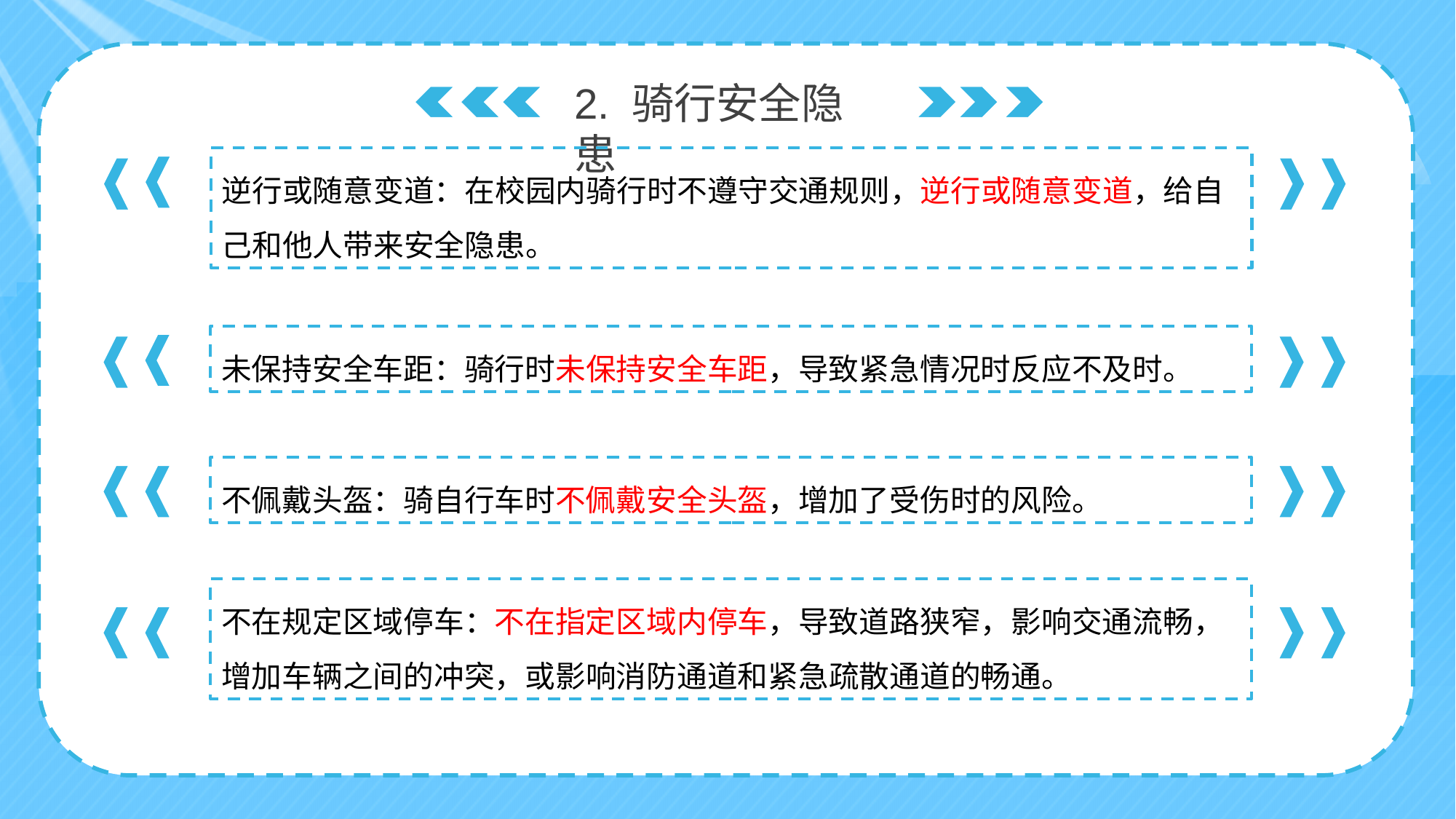

2. 骑行安全隐患

逆行或随意变道：在校园内骑行时不遵守交通规则，逆行或随意变道，给自己和他人带来安全隐患。

未保持安全车距：骑行时未保持安全车距，导致紧急情况时反应不及时。

不佩戴头盔：骑自行车时不佩戴安全头盔，增加了受伤时的风险。

不在规定区域停车：不在指定区域内停车，导致道路狭窄，影响交通流畅，增加车辆之间的冲突，或影响消防通道和紧急疏散通道的畅通。